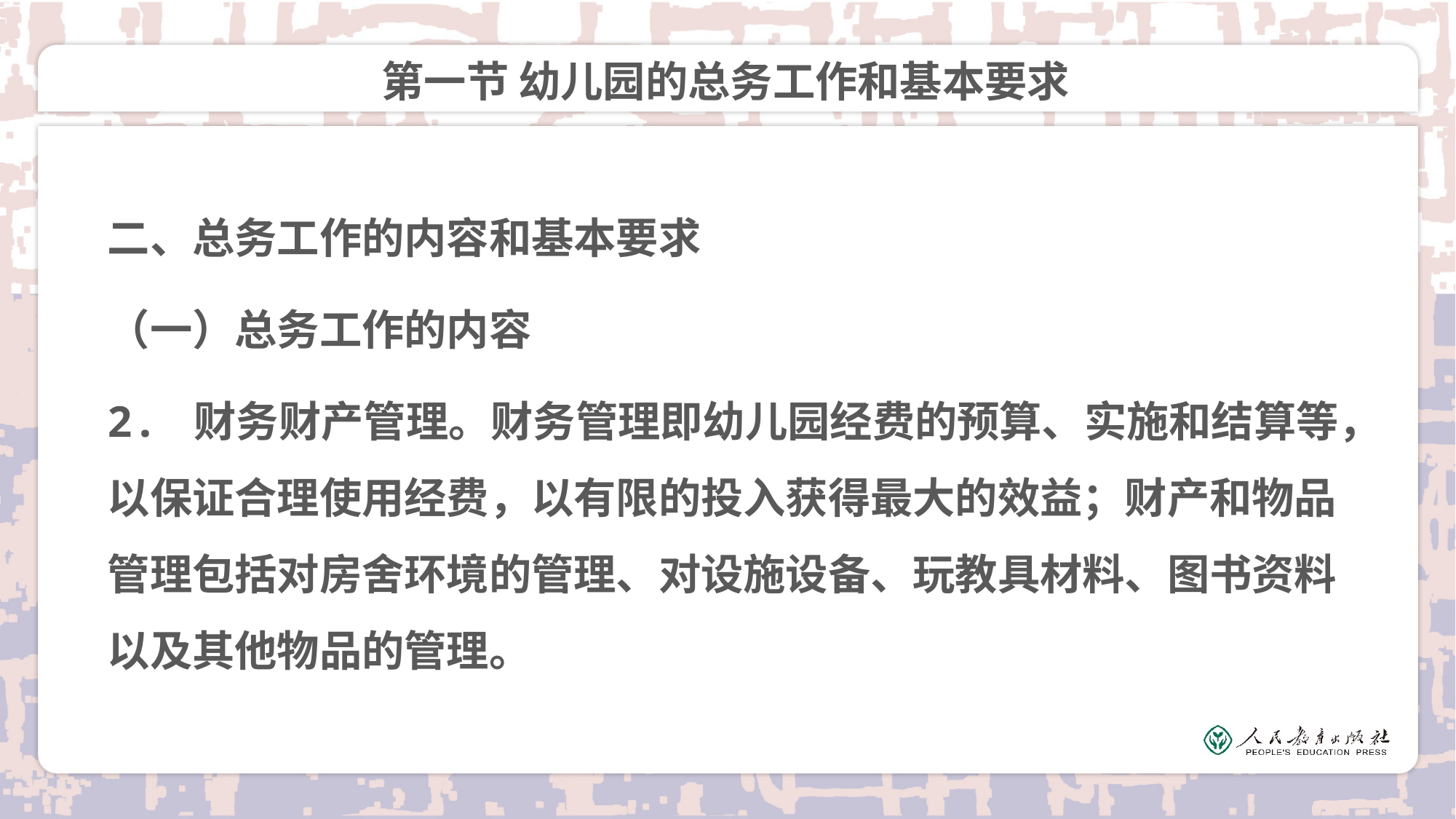

# 第一节 幼儿园的总务工作和基本要求
二、总务工作的内容和基本要求
（一）总务工作的内容
2. 财务财产管理。财务管理即幼儿园经费的预算、实施和结算等，以保证合理使用经费，以有限的投入获得最大的效益；财产和物品管理包括对房舍环境的管理、对设施设备、玩教具材料、图书资料以及其他物品的管理。